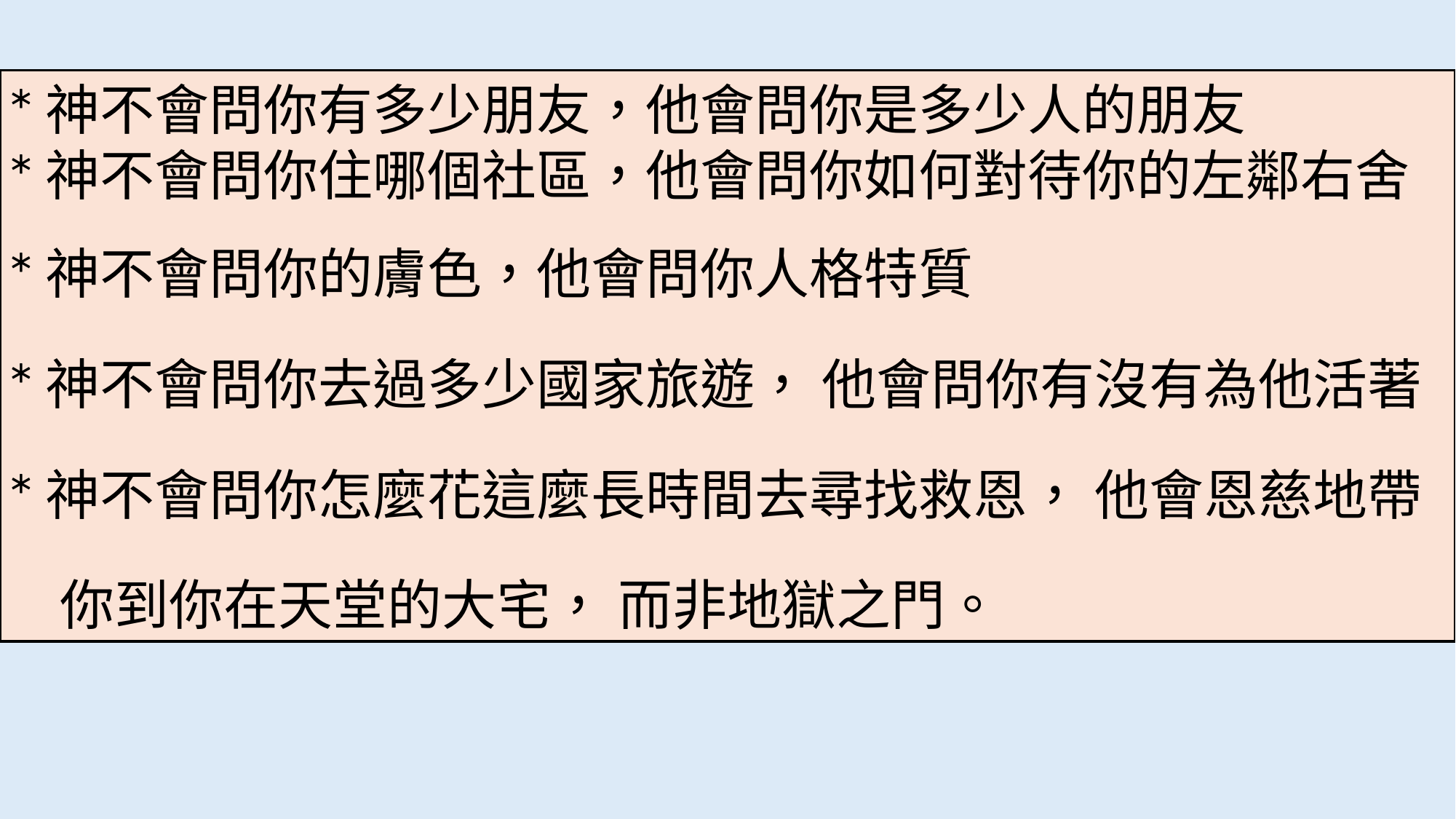

*神不會問你有多少朋友，他會問你是多少人的朋友
*神不會問你住哪個社區，他會問你如何對待你的左鄰右舍
*神不會問你的膚色，他會問你人格特質
*神不會問你去過多少國家旅遊， 他會問你有沒有為他活著
*神不會問你怎麼花這麼長時間去尋找救恩， 他會恩慈地帶
   你到你在天堂的大宅， 而非地獄之門。